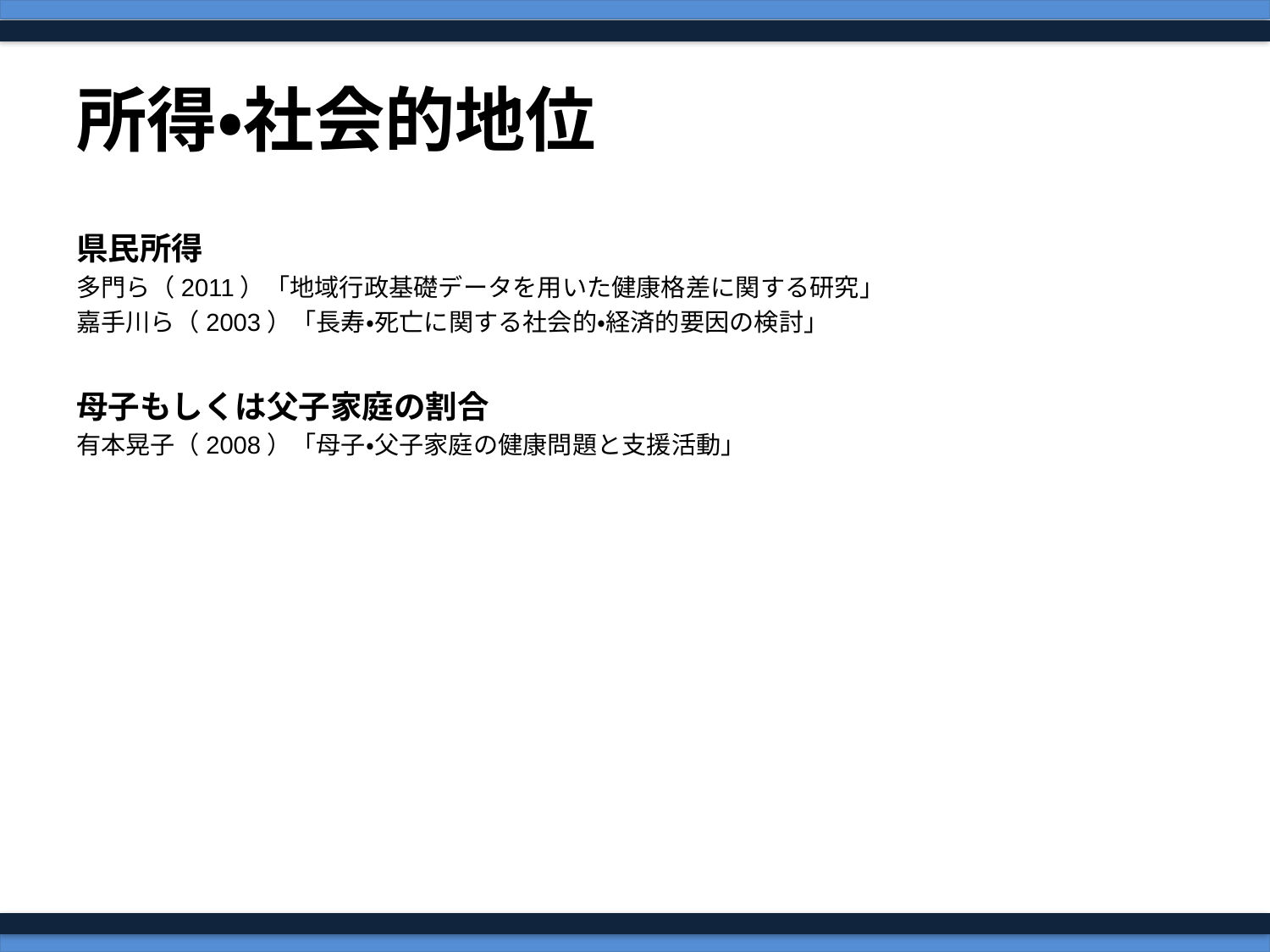

# 所得・社会的地位
県民所得
多門ら（2011）「地域行政基礎データを用いた健康格差に関する研究」
嘉手川ら（2003）「長寿・死亡に関する社会的・経済的要因の検討」

母子もしくは父子家庭の割合
有本晃子（2008）「母子・父子家庭の健康問題と支援活動」